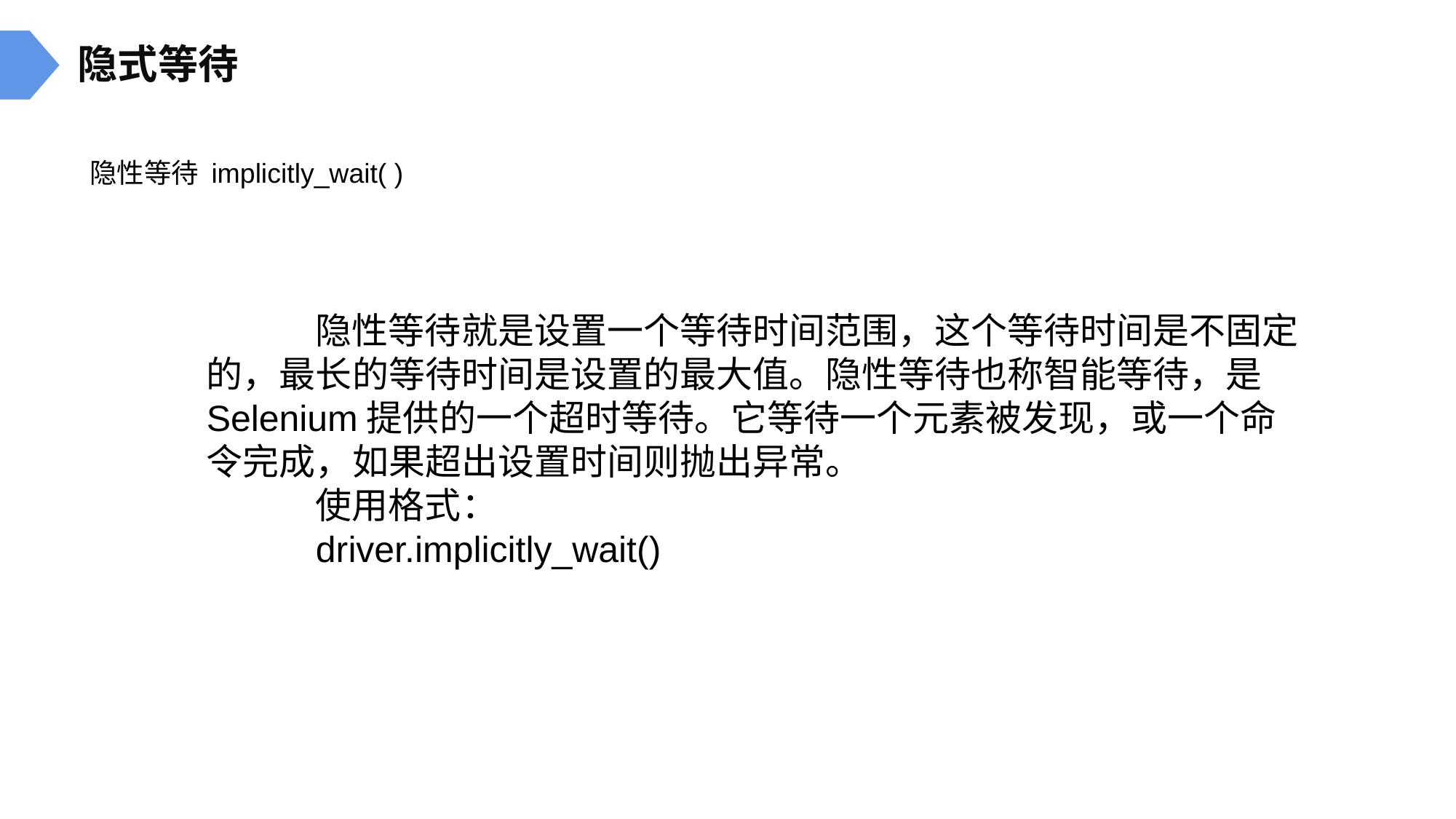

隐式等待
隐性等待 implicitly_wait( )
	隐性等待就是设置一个等待时间范围，这个等待时间是不固定的，最长的等待时间是设置的最大值。隐性等待也称智能等待，是Selenium提供的一个超时等待。它等待一个元素被发现，或一个命令完成，如果超出设置时间则抛出异常。
	使用格式：
	driver.implicitly_wait()